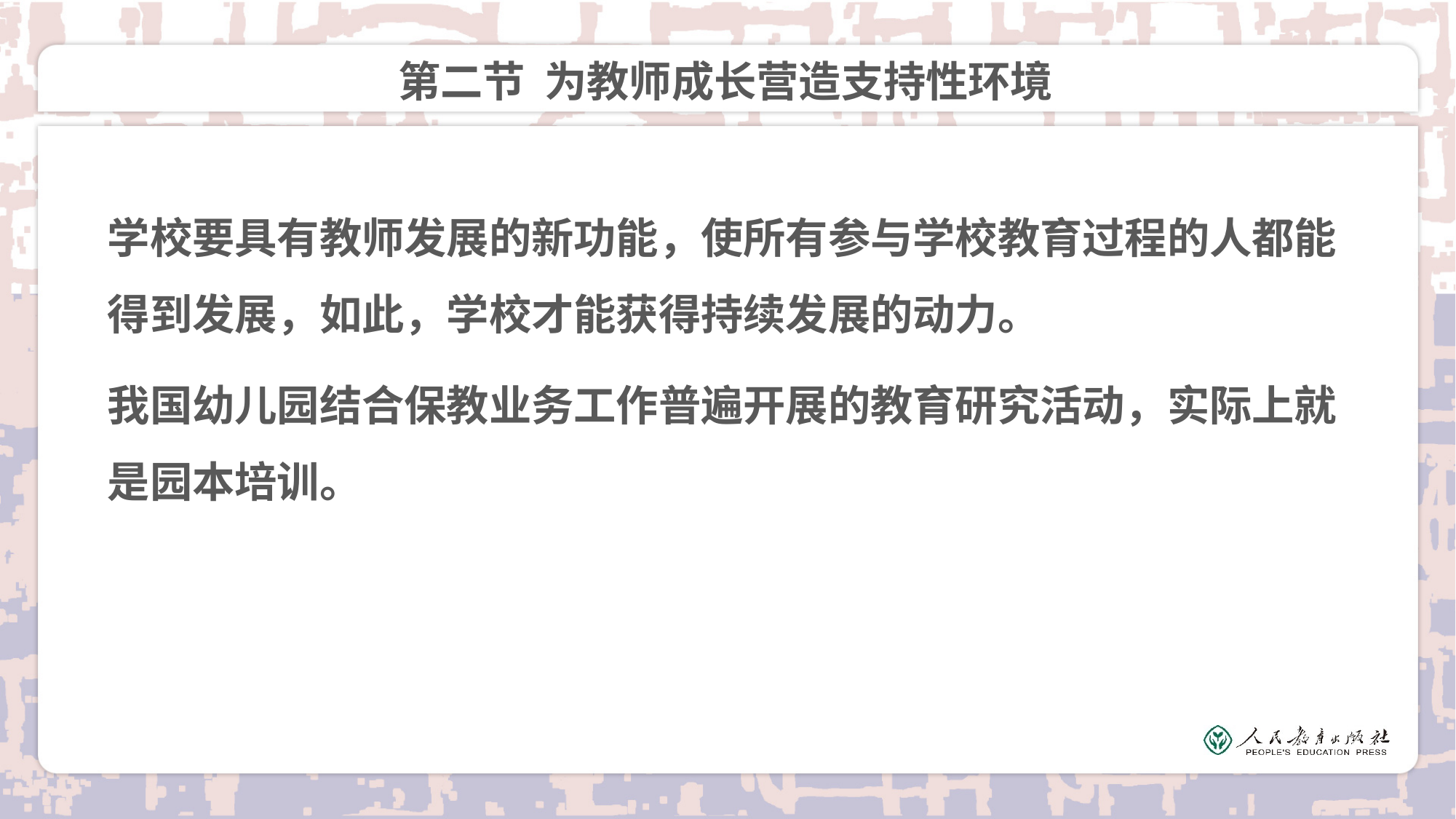

# 第二节  为教师成长营造支持性环境
学校要具有教师发展的新功能，使所有参与学校教育过程的人都能得到发展，如此，学校才能获得持续发展的动力。
我国幼儿园结合保教业务工作普遍开展的教育研究活动，实际上就是园本培训。